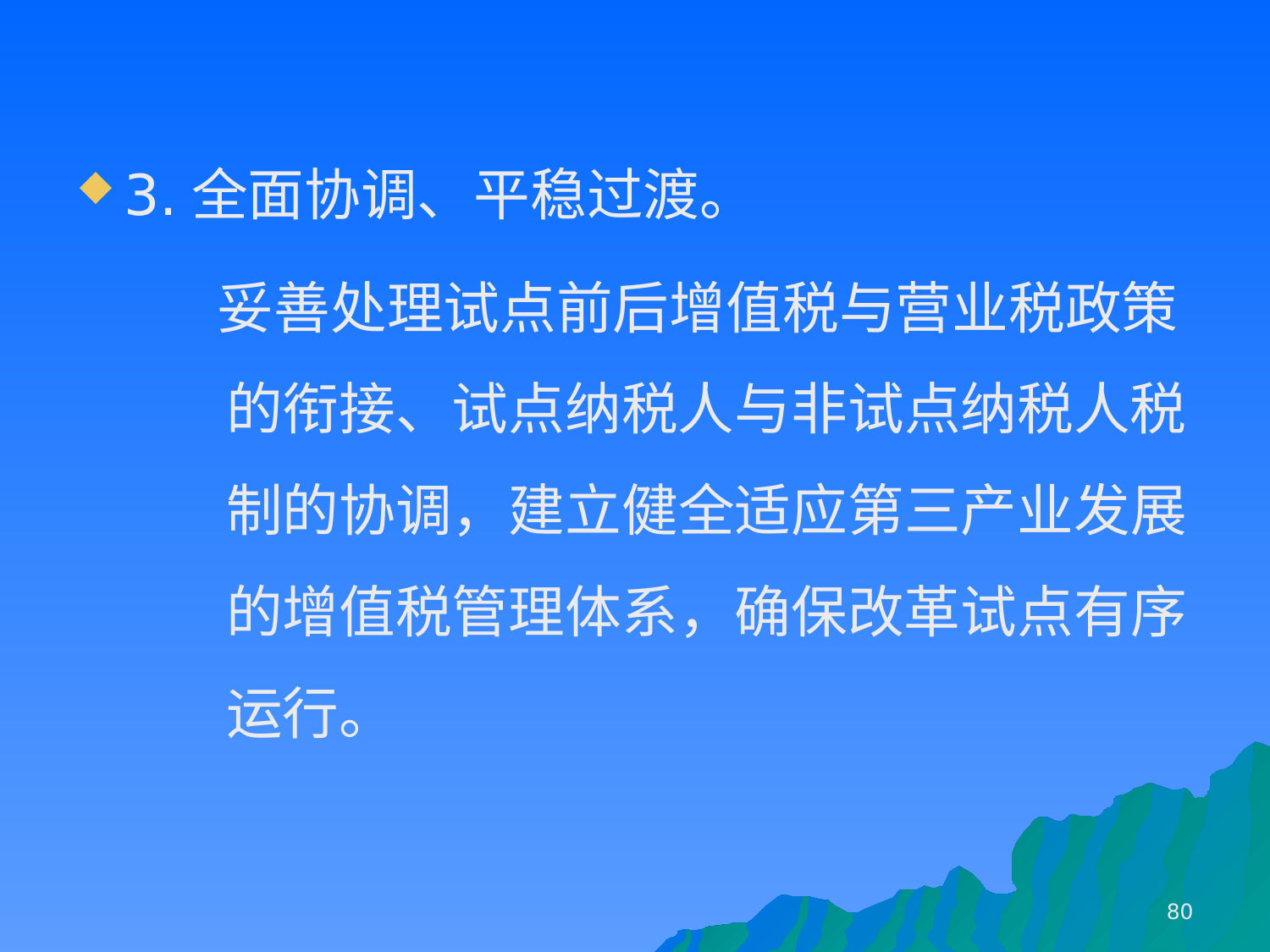

3.全面协调、平稳过渡。
  妥善处理试点前后增值税与营业税政策的衔接、试点纳税人与非试点纳税人税制的协调，建立健全适应第三产业发展的增值税管理体系，确保改革试点有序运行。

80